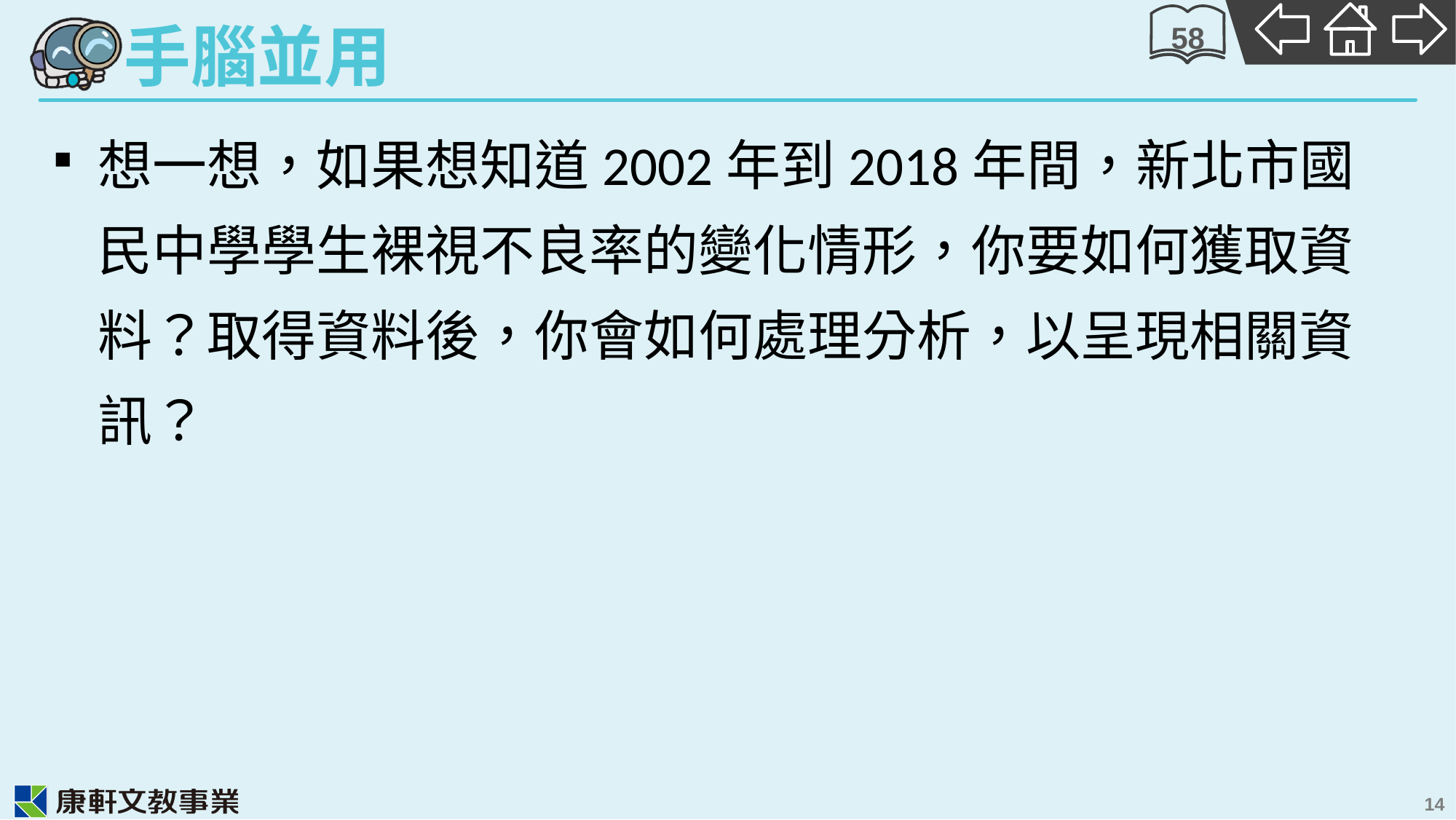

58
想一想，如果想知道2002年到2018年間，新北市國民中學學生裸視不良率的變化情形，你要如何獲取資料？取得資料後，你會如何處理分析，以呈現相關資訊？
14